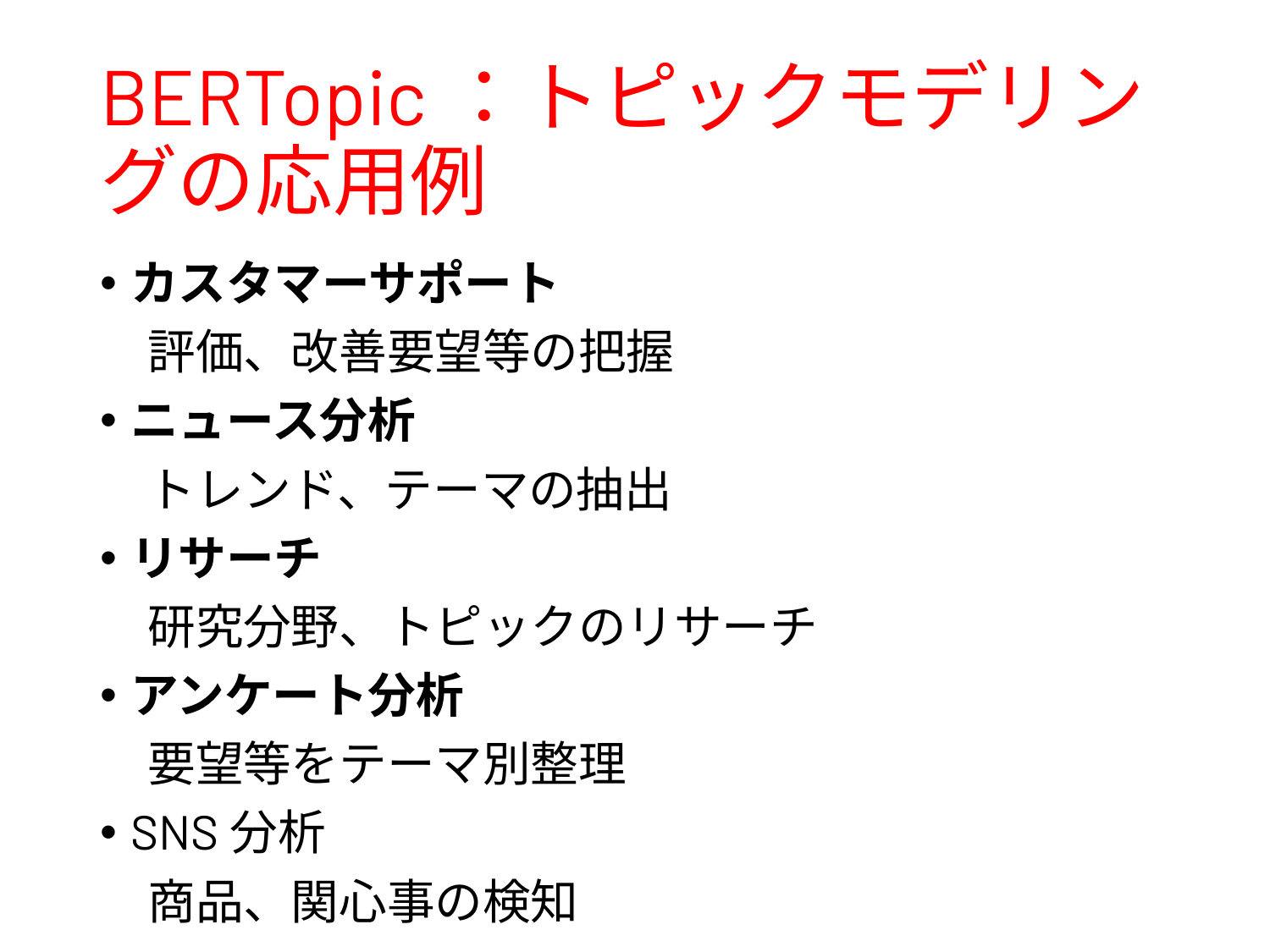

# BERTopic：トピックモデリングの応用例
カスタマーサポート
　評価、改善要望等の把握
ニュース分析
　トレンド、テーマの抽出
リサーチ
　研究分野、トピックのリサーチ
アンケート分析
　要望等をテーマ別整理
SNS分析
　商品、関心事の検知